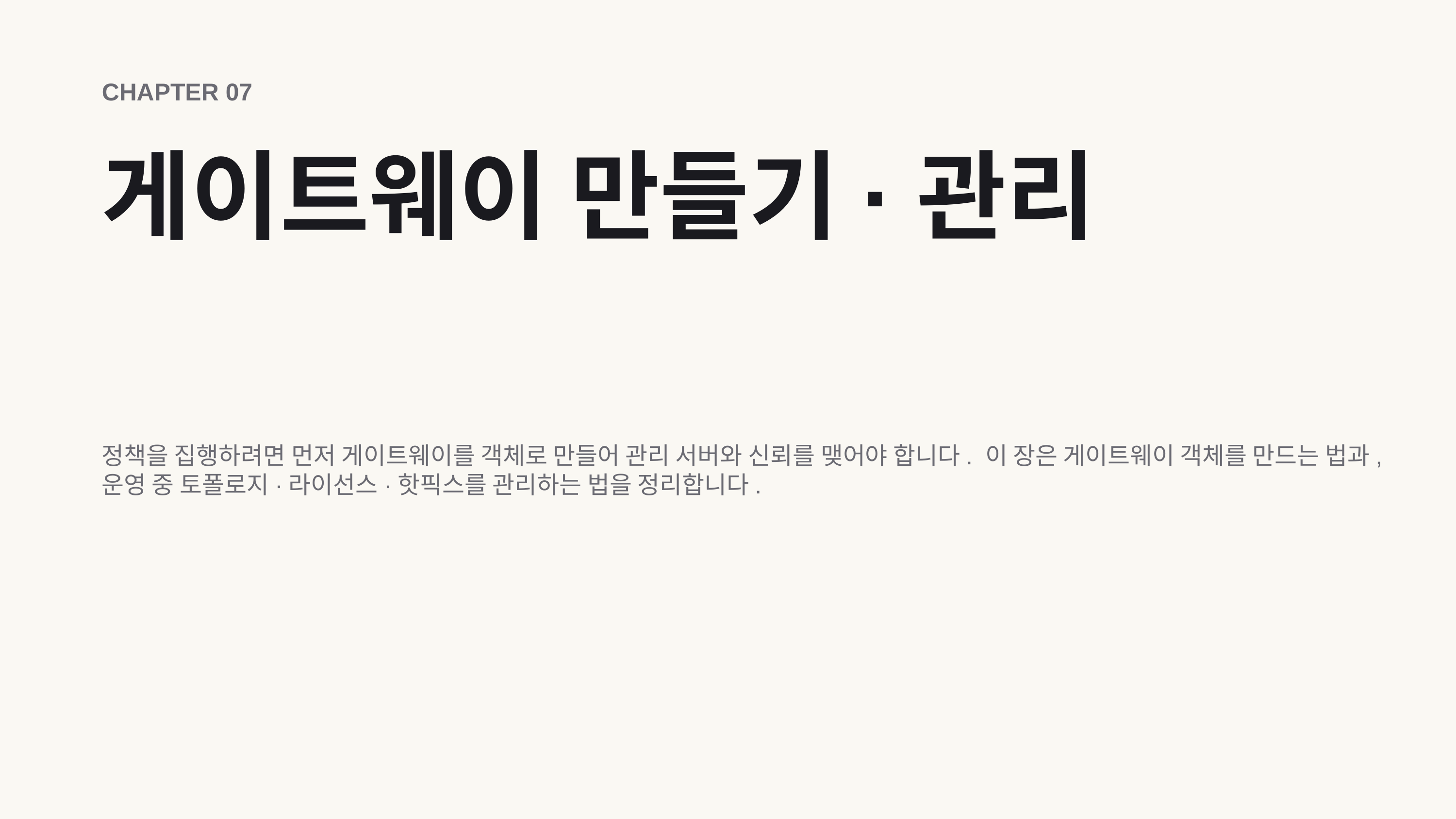

CHAPTER 07
게이트웨이 만들기·관리
정책을 집행하려면 먼저 게이트웨이를 객체로 만들어 관리 서버와 신뢰를 맺어야 합니다. 이 장은 게이트웨이 객체를 만드는 법과, 운영 중 토폴로지·라이선스·핫픽스를 관리하는 법을 정리합니다.